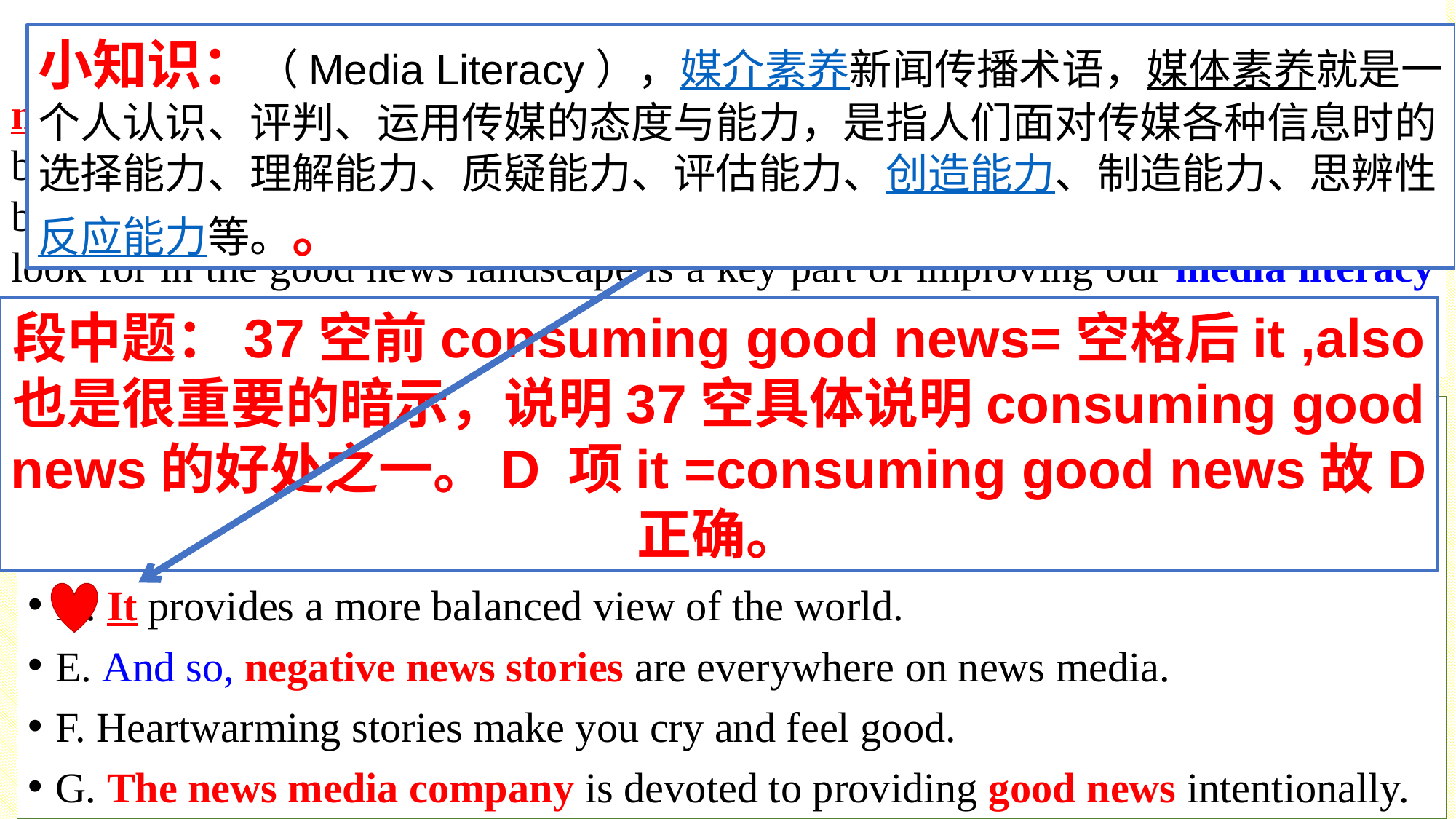

…   While reading traditional, more negative news is important, consuming good news is also part of staying informed.    37    And it also brings meaningful benefits, like reduced stress and anxiety, higher rates of engagement, community building skills, and inspiration for creating a better world. Plus, knowing what to look for in the good news landscape is a key part of improving our media literacy skills and being thoughtful news consumers.
小知识：（Media Literacy），媒介素养新闻传播术语，媒体素养就是一个人认识、评判、运用传媒的态度与能力，是指人们面对传媒各种信息时的选择能力、理解能力、质疑能力、评估能力、创造能力、制造能力、思辨性反应能力等。。
段中题：37空前consuming good news=空格后it ,also 也是很重要的暗示，说明37空具体说明consuming good news的好处之一。D 项it =consuming good news故D正确。
A. Share good news with people around you.
B. It's just that we don't hear as much about them.
C. But the "bad news" has its place in the world.
D. It provides a more balanced view of the world.
E. And so, negative news stories are everywhere on news media.
F. Heartwarming stories make you cry and feel good.
G. The news media company is devoted to providing good news intentionally.